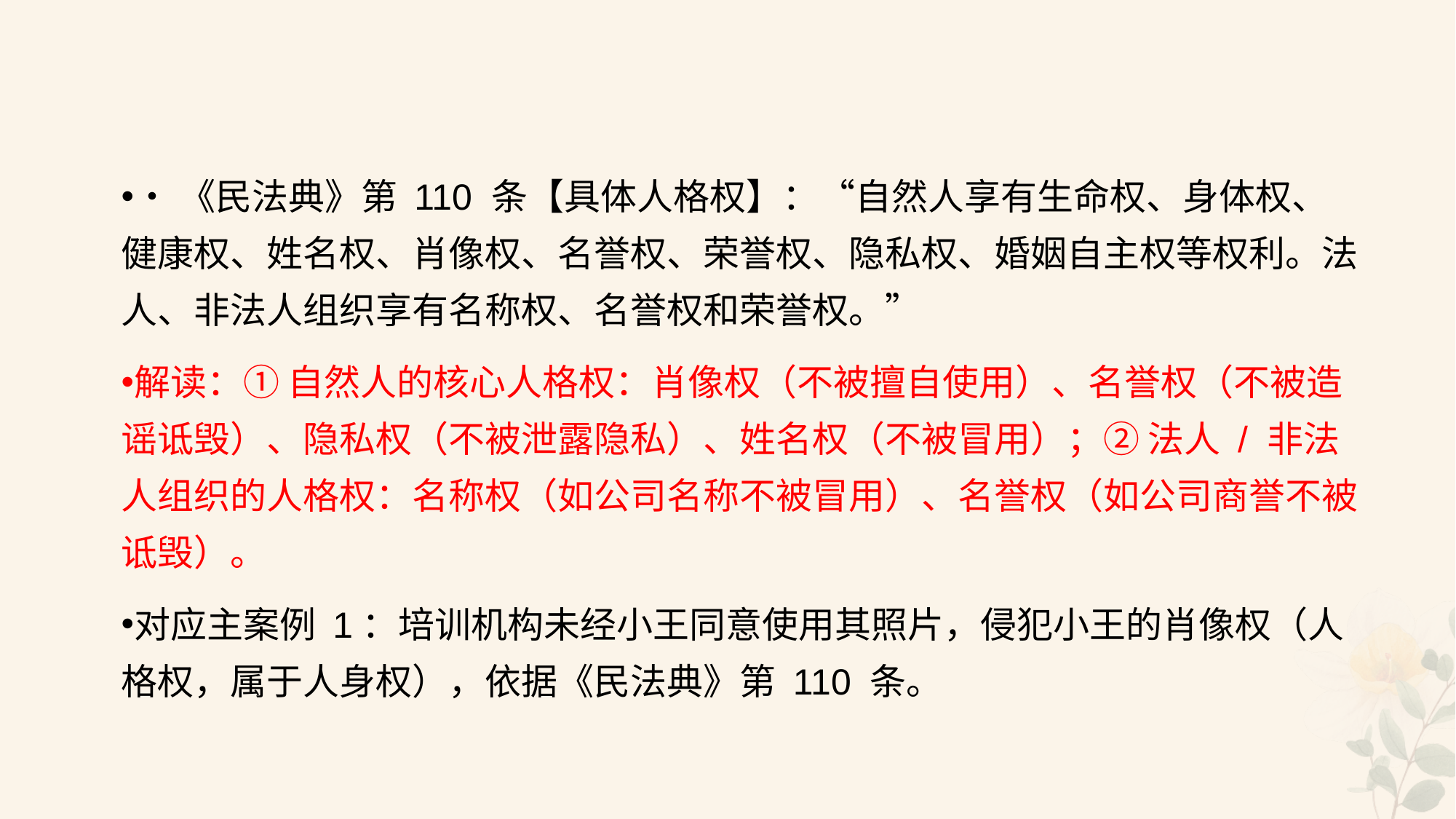

#
•《民法典》第 110 条【具体人格权】：“自然人享有生命权、身体权、健康权、姓名权、肖像权、名誉权、荣誉权、隐私权、婚姻自主权等权利。法人、非法人组织享有名称权、名誉权和荣誉权。”
解读：① 自然人的核心人格权：肖像权（不被擅自使用）、名誉权（不被造谣诋毁）、隐私权（不被泄露隐私）、姓名权（不被冒用）；② 法人 / 非法人组织的人格权：名称权（如公司名称不被冒用）、名誉权（如公司商誉不被诋毁）。
对应主案例 1：培训机构未经小王同意使用其照片，侵犯小王的肖像权（人格权，属于人身权），依据《民法典》第 110 条。